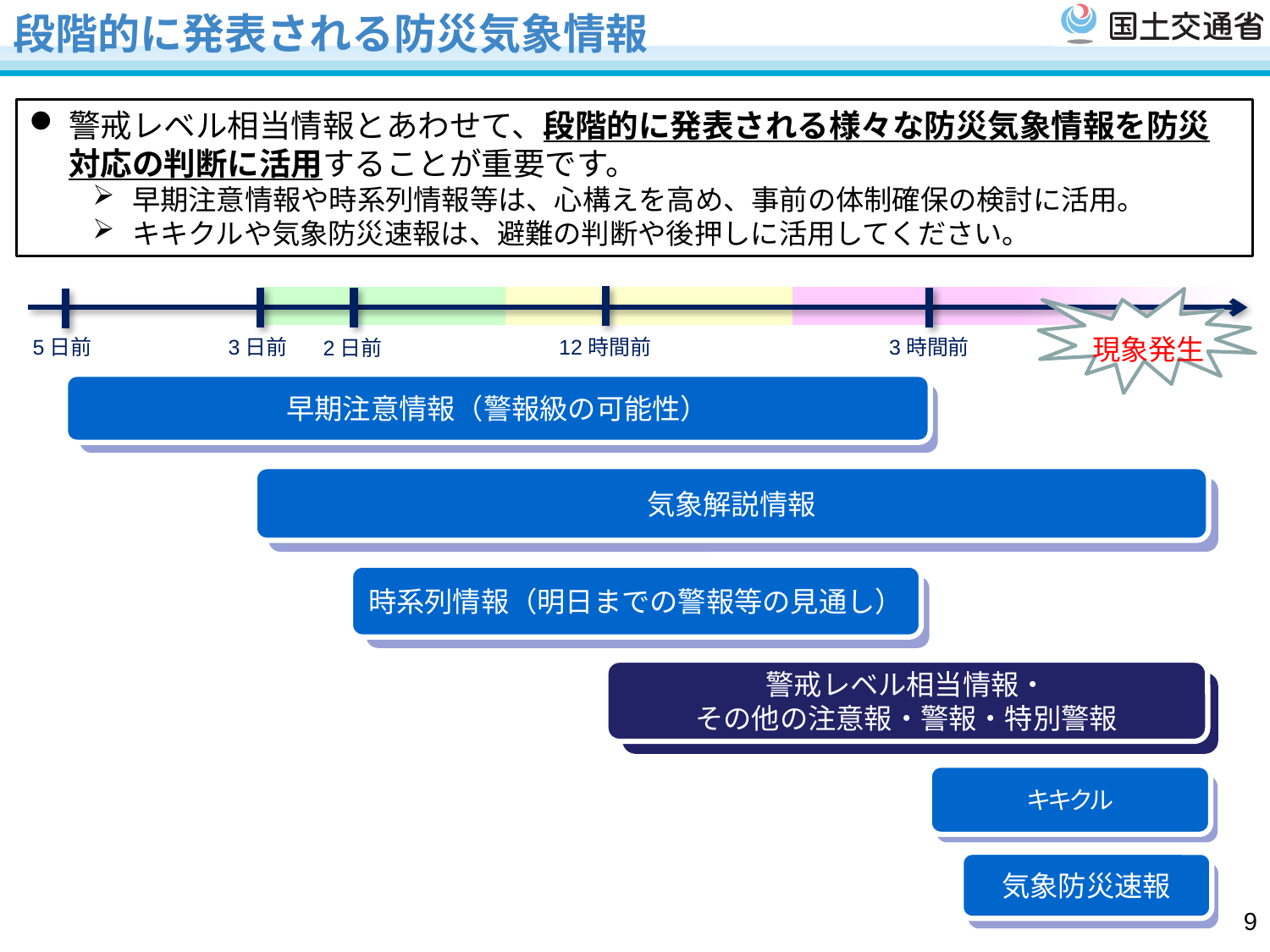

# 段階的に発表される防災気象情報
警戒レベル相当情報とあわせて、段階的に発表される様々な防災気象情報を防災対応の判断に活用することが重要です。
早期注意情報や時系列情報等は、心構えを高め、事前の体制確保の検討に活用。
キキクルや気象防災速報は、避難の判断や後押しに活用してください。

現象発生
5日前
12時間前
3時間前
3日前
2日前
早期注意情報（警報級の可能性）

気象解説情報

時系列情報（明日までの警報等の見通し）

警戒レベル相当情報・
その他の注意報・警報・特別警報

キキクル

気象防災速報

9